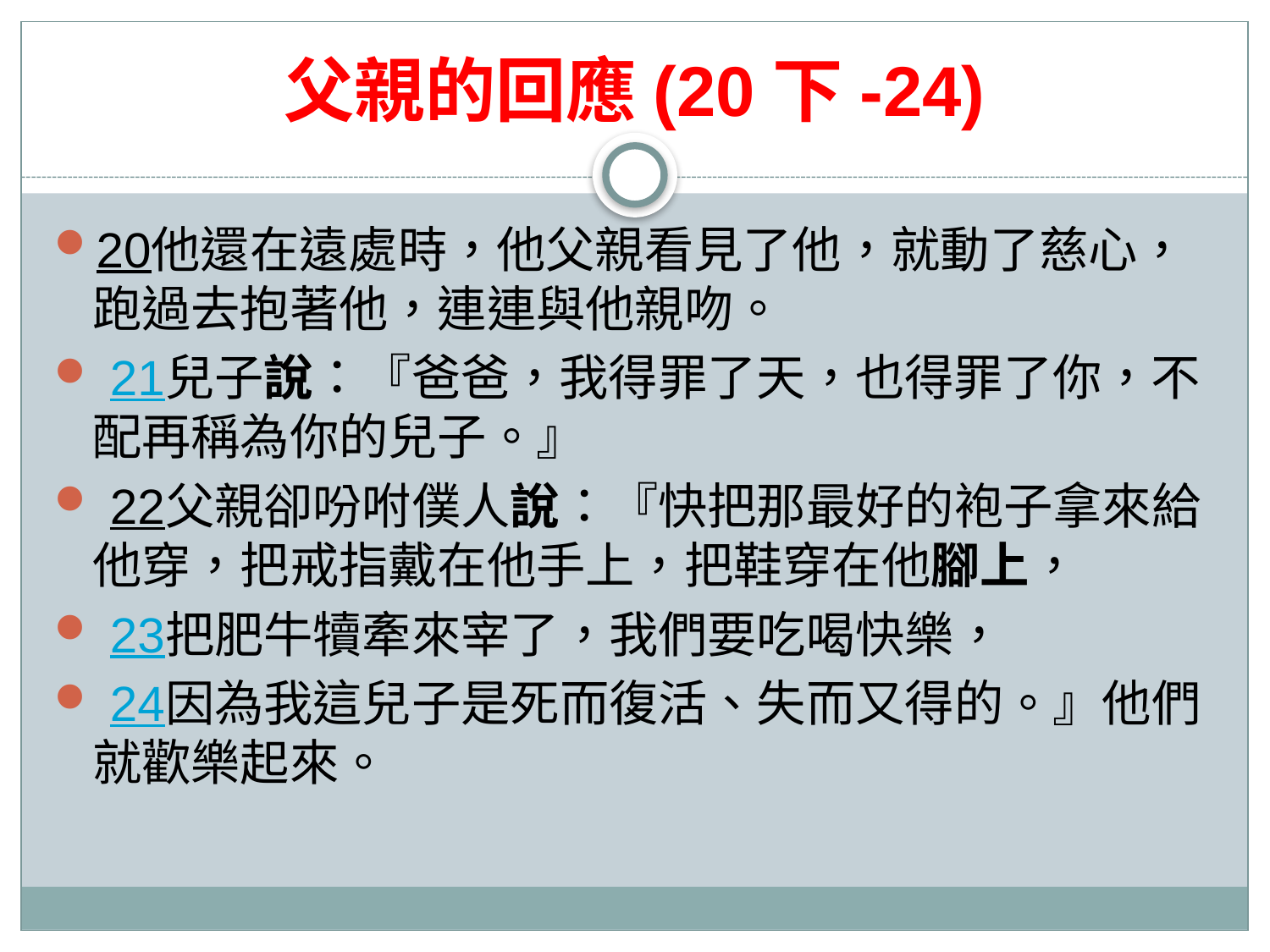

# 父親的回應(20下-24)
20他還在遠處時，他父親看見了他，就動了慈心，跑過去抱著他，連連與他親吻。
 21兒子說：『爸爸，我得罪了天，也得罪了你，不配再稱為你的兒子。』
 22父親卻吩咐僕人說：『快把那最好的袍子拿來給他穿，把戒指戴在他手上，把鞋穿在他腳上，
 23把肥牛犢牽來宰了，我們要吃喝快樂，
 24因為我這兒子是死而復活、失而又得的。』他們就歡樂起來。